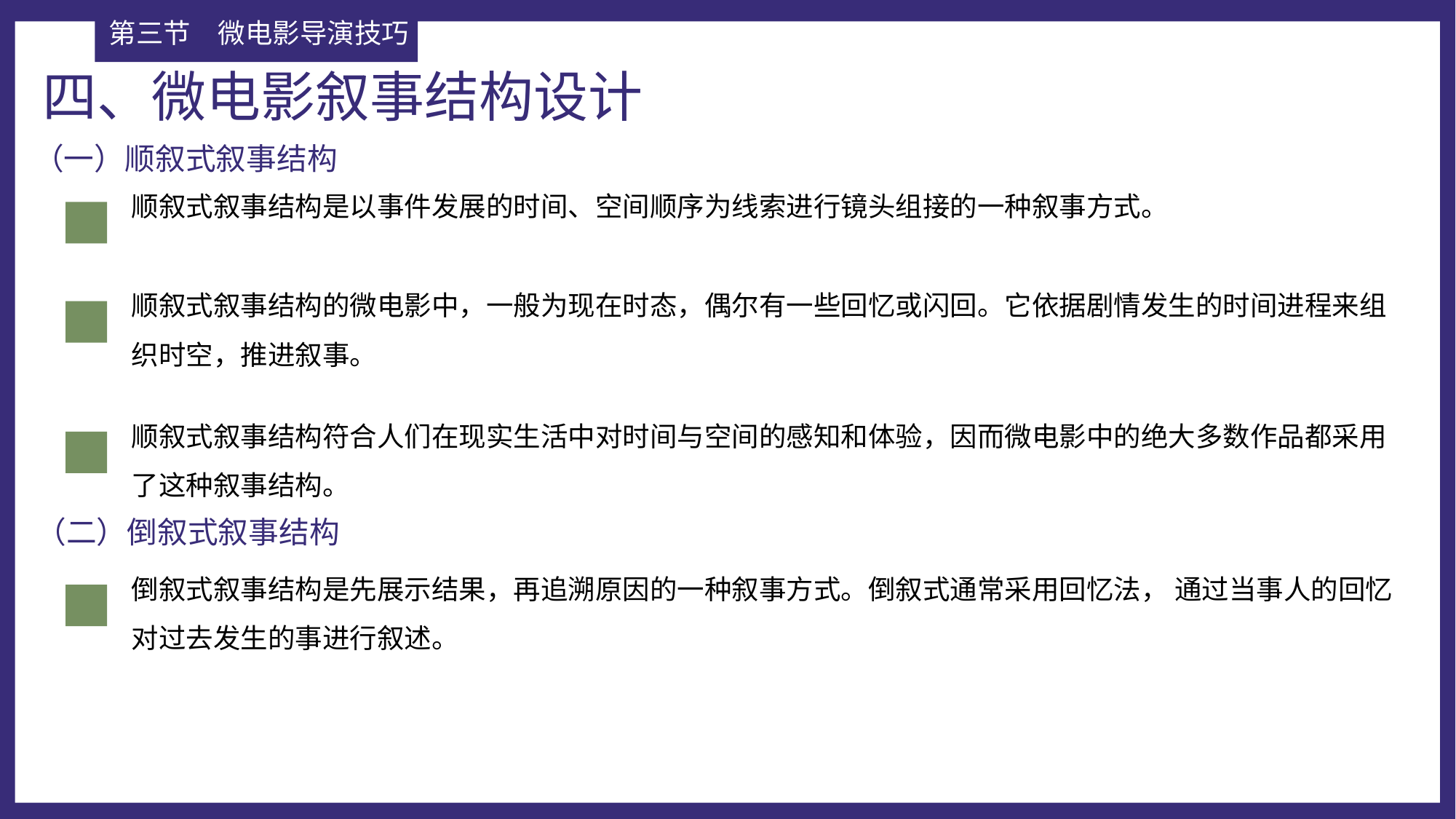

第三节	微电影导演技巧
四、微电影叙事结构设计
（一）顺叙式叙事结构
顺叙式叙事结构是以事件发展的时间、空间顺序为线索进行镜头组接的一种叙事方式。

顺叙式叙事结构的微电影中，一般为现在时态，偶尔有一些回忆或闪回。它依据剧情发生的时间进程来组织时空，推进叙事。

顺叙式叙事结构符合人们在现实生活中对时间与空间的感知和体验，因而微电影中的绝大多数作品都采用了这种叙事结构。

（二）倒叙式叙事结构
倒叙式叙事结构是先展示结果，再追溯原因的一种叙事方式。倒叙式通常采用回忆法， 通过当事人的回忆对过去发生的事进行叙述。